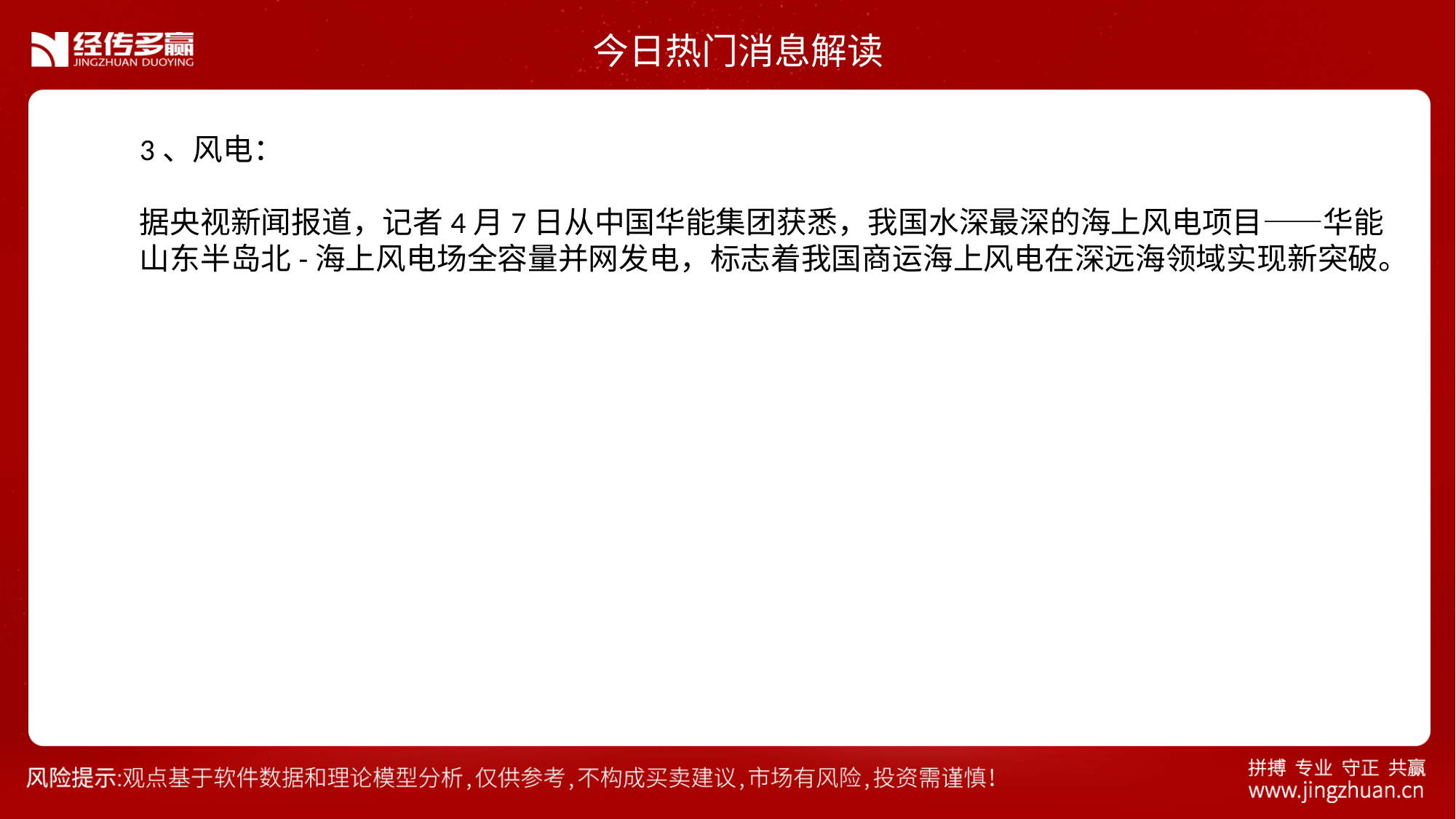

今日热门消息解读
3、风电：

据央视新闻报道，记者4月7日从中国华能集团获悉，我国水深最深的海上风电项目——华能山东半岛北-海上风电场全容量并网发电，标志着我国商运海上风电在深远海领域实现新突破。